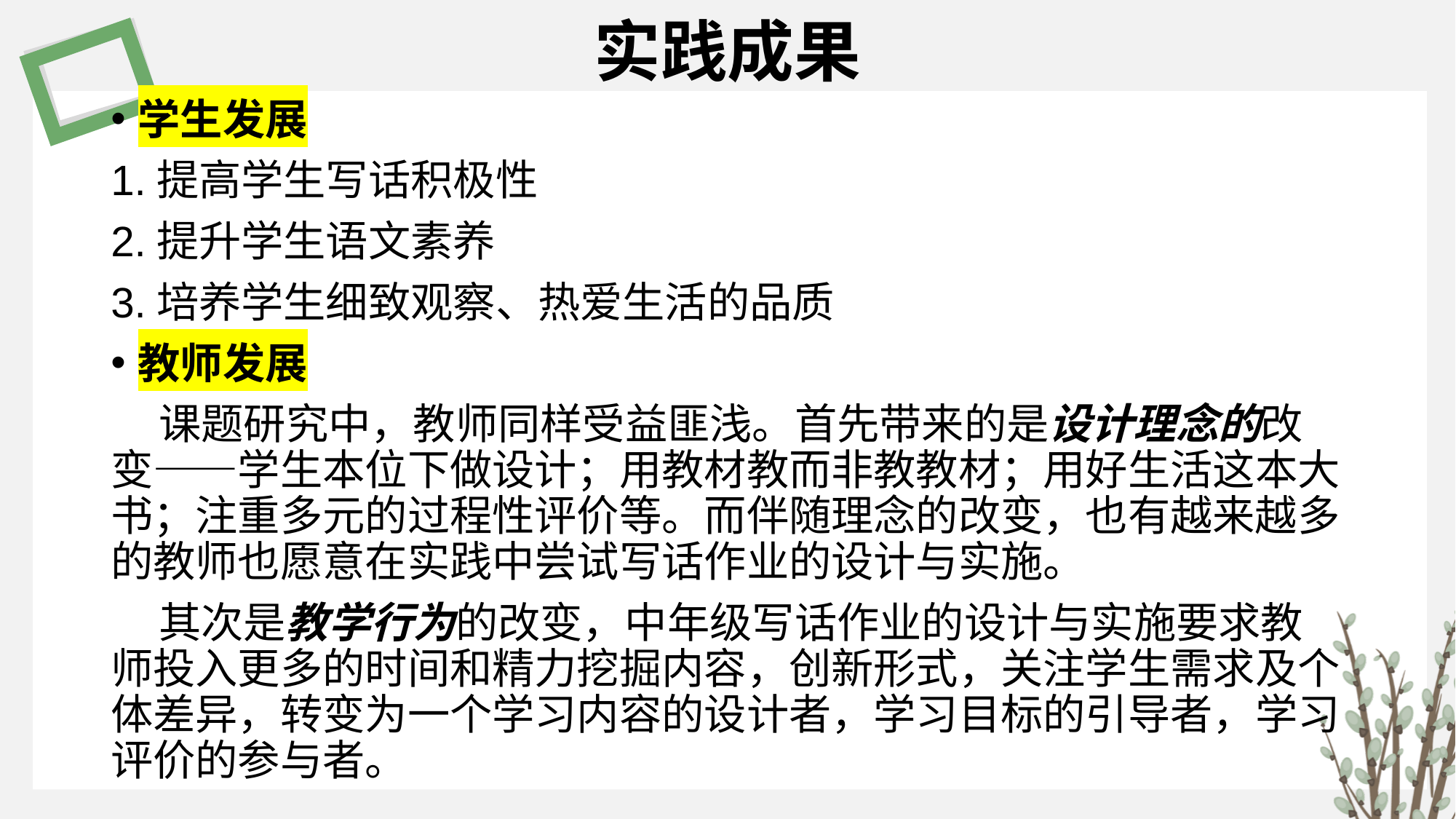

# 实践成果
学生发展
1.提高学生写话积极性
2.提升学生语文素养
3.培养学生细致观察、热爱生活的品质
教师发展
    课题研究中，教师同样受益匪浅。首先带来的是设计理念的改变——学生本位下做设计；用教材教而非教教材；用好生活这本大书；注重多元的过程性评价等。而伴随理念的改变，也有越来越多的教师也愿意在实践中尝试写话作业的设计与实施。
    其次是教学行为的改变，中年级写话作业的设计与实施要求教师投入更多的时间和精力挖掘内容，创新形式，关注学生需求及个体差异，转变为一个学习内容的设计者，学习目标的引导者，学习评价的参与者。